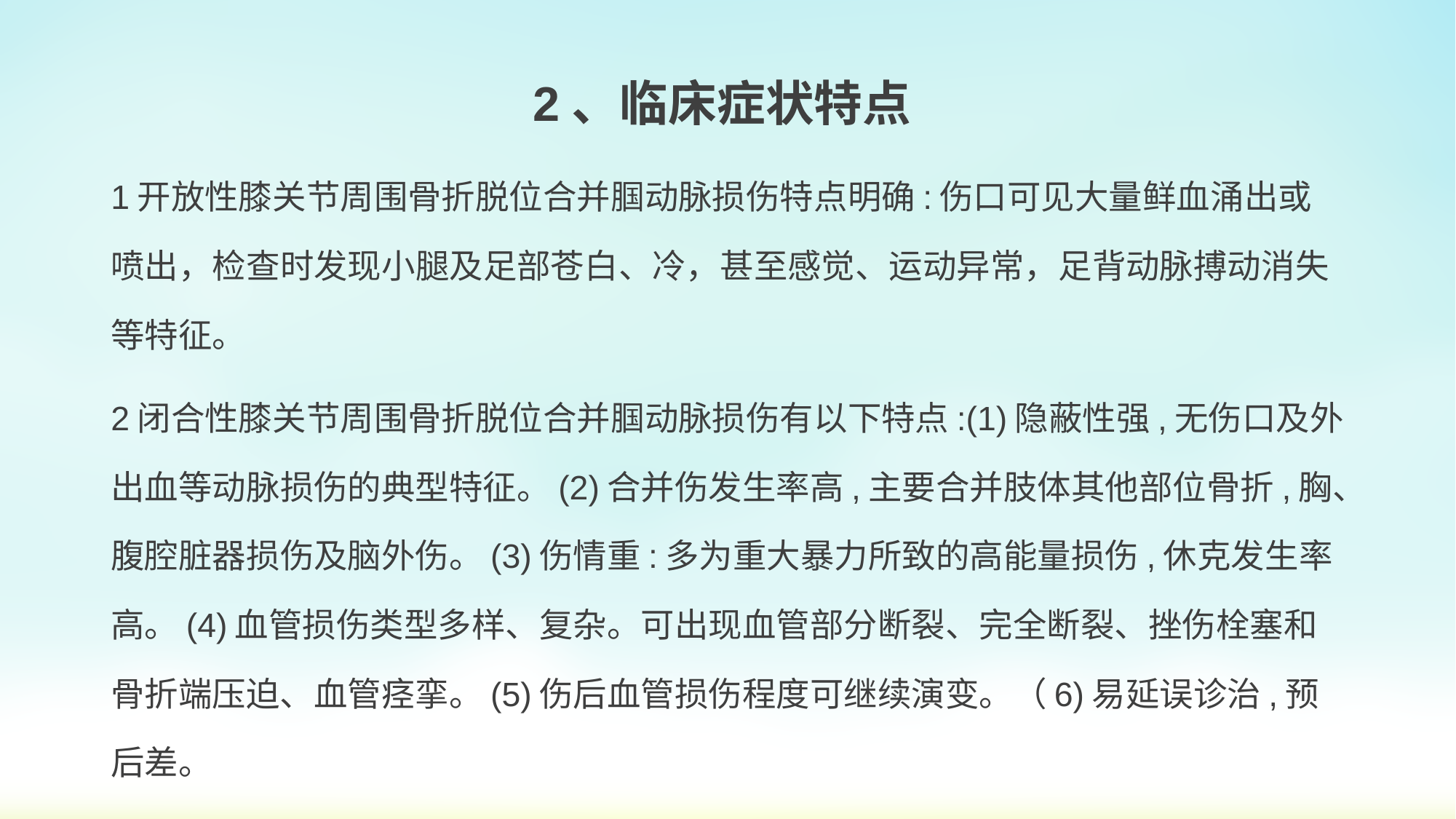

# 2、临床症状特点
1开放性膝关节周围骨折脱位合并腘动脉损伤特点明确:伤口可见大量鲜血涌出或喷出，检查时发现小腿及足部苍白、冷，甚至感觉、运动异常，足背动脉搏动消失等特征。
2闭合性膝关节周围骨折脱位合并腘动脉损伤有以下特点:(1)隐蔽性强,无伤口及外出血等动脉损伤的典型特征。(2)合并伤发生率高,主要合并肢体其他部位骨折,胸、腹腔脏器损伤及脑外伤。(3)伤情重:多为重大暴力所致的高能量损伤,休克发生率高。(4)血管损伤类型多样、复杂。可出现血管部分断裂、完全断裂、挫伤栓塞和骨折端压迫、血管痉挛。(5)伤后血管损伤程度可继续演变。（6)易延误诊治,预后差。